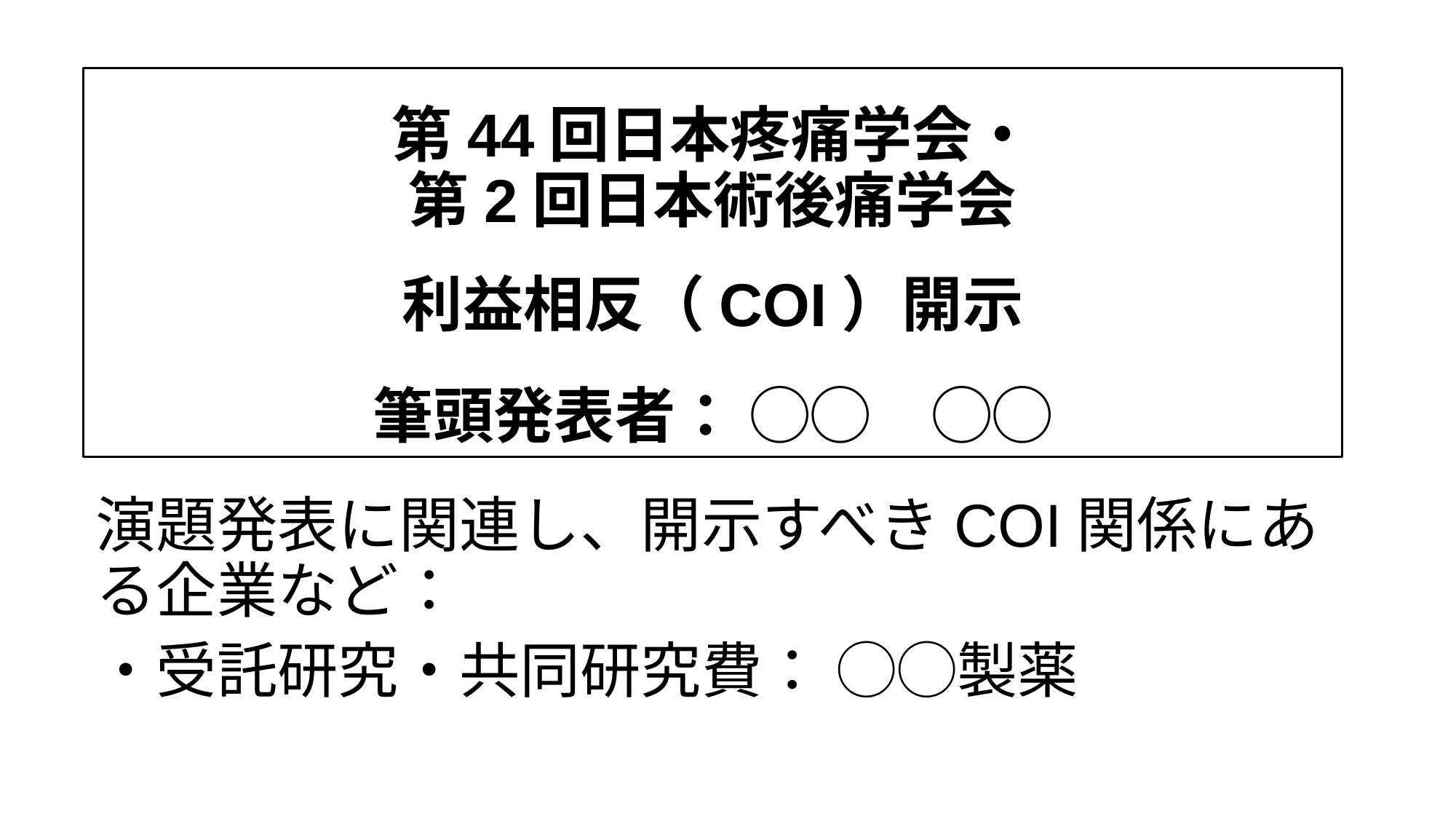

# 第44回日本疼痛学会・ 第2回日本術後痛学会 利益相反（COI）開示 筆頭発表者： ◯◯　◯◯
演題発表に関連し、開示すべきCOI関係にある企業など：
・受託研究・共同研究費： ◯◯製薬